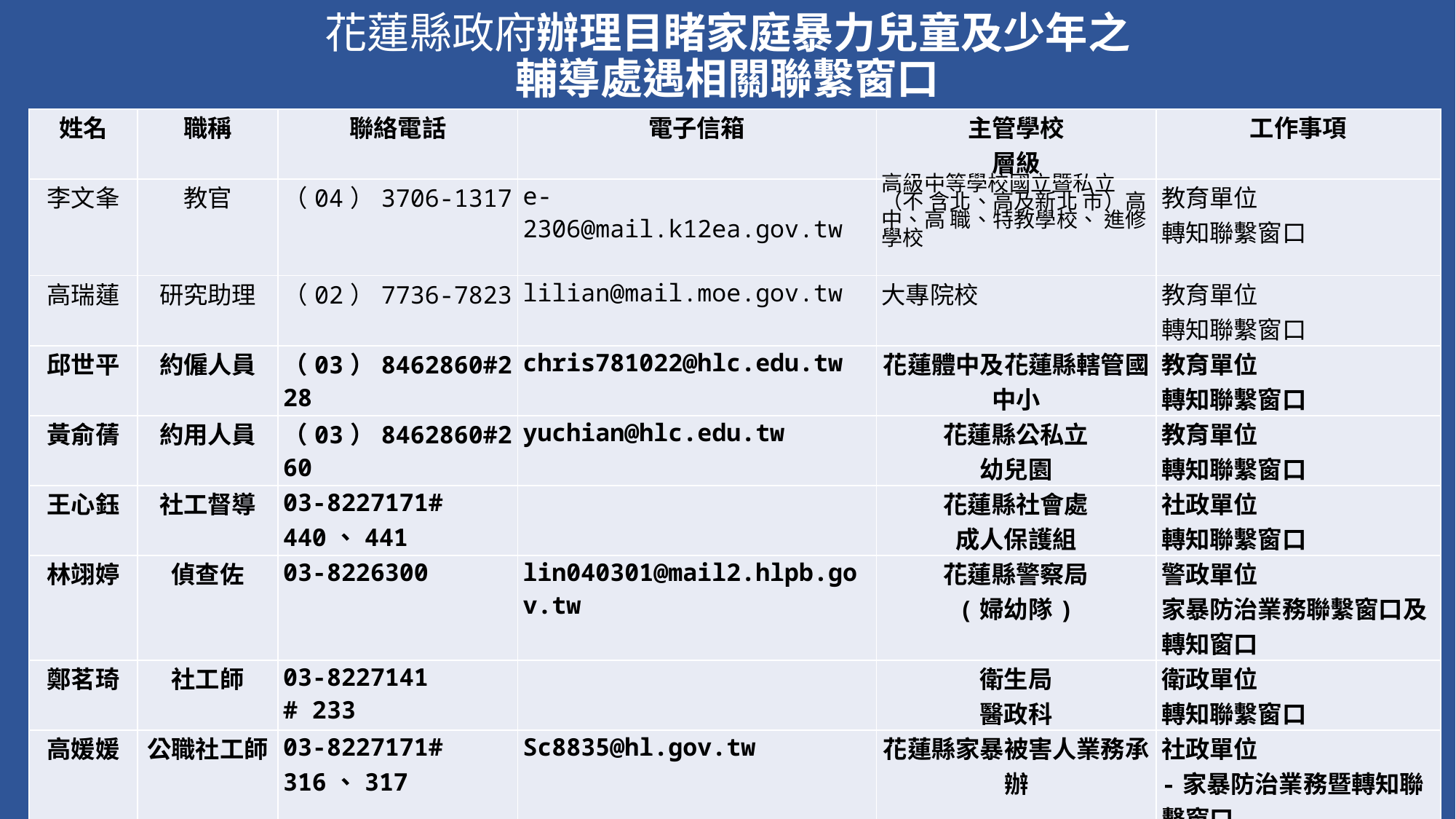

# 花蓮縣政府辦理目睹家庭暴力兒童及少年之 輔導處遇相關聯繫窗口
| 姓名 | 職稱 | 聯絡電話 | 電子信箱 | 主管學校 層級 | 工作事項 |
| --- | --- | --- | --- | --- | --- |
| 李文夆 | 教官 | （04）3706-1317 | e-2306@mail.k12ea.gov.tw | 高級中等學校國立暨私立（不 含北、高及新北 市）高中、高 職、特教學校、 進修學校 | 教育單位 轉知聯繫窗口 |
| 高瑞蓮 | 研究助理 | （02）7736-7823 | lilian@mail.moe.gov.tw | 大專院校 | 教育單位 轉知聯繫窗口 |
| 邱世平 | 約僱人員 | （03）8462860#228 | chris781022@hlc.edu.tw | 花蓮體中及花蓮縣轄管國中小 | 教育單位 轉知聯繫窗口 |
| 黃俞蒨 | 約用人員 | （03）8462860#260 | yuchian@hlc.edu.tw | 花蓮縣公私立 幼兒園 | 教育單位 轉知聯繫窗口 |
| 王心鈺 | 社工督導 | 03-8227171# 440、441 |  | 花蓮縣社會處 成人保護組 | 社政單位 轉知聯繫窗口 |
| 林翊婷 | 偵查佐 | 03-8226300 | lin040301@mail2.hlpb.gov.tw | 花蓮縣警察局 (婦幼隊) | 警政單位 家暴防治業務聯繫窗口及轉知窗口 |
| 鄭茗琦 | 社工師 | 03-8227141 # 233 |  | 衛生局 醫政科 | 衛政單位 轉知聯繫窗口 |
| 高媛媛 | 公職社工師 | 03-8227171# 316、317 | Sc8835@hl.gov.tw | 花蓮縣家暴被害人業務承辦 | 社政單位 -家暴防治業務暨轉知聯繫窗口 |